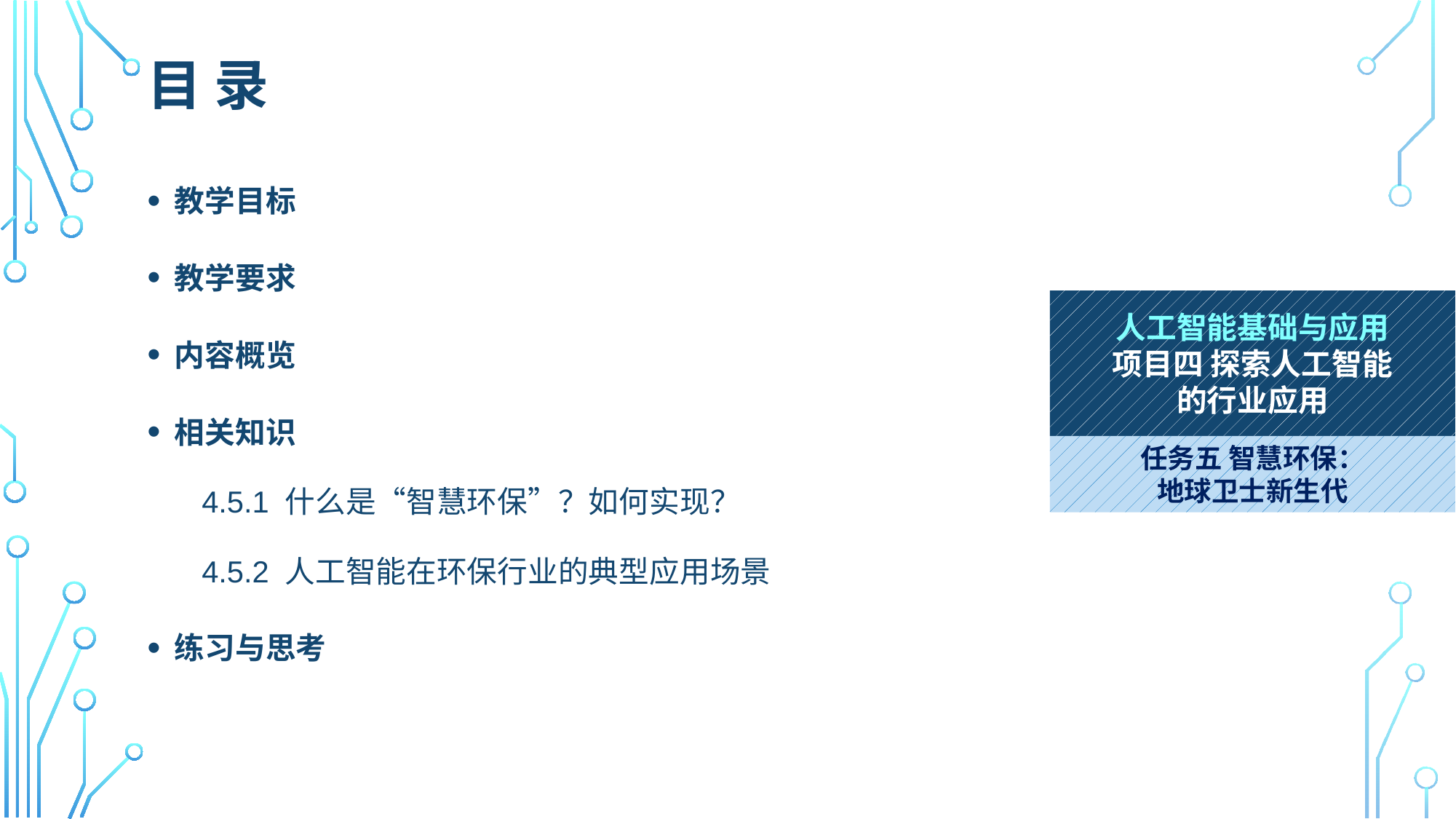

# 目 录
教学目标
教学要求
内容概览
相关知识
4.5.1 什么是“智慧环保”？如何实现？
4.5.2 人工智能在环保行业的典型应用场景
练习与思考
人工智能基础与应用
项目四 探索人工智能
的行业应用
任务五 智慧环保：
地球卫士新生代